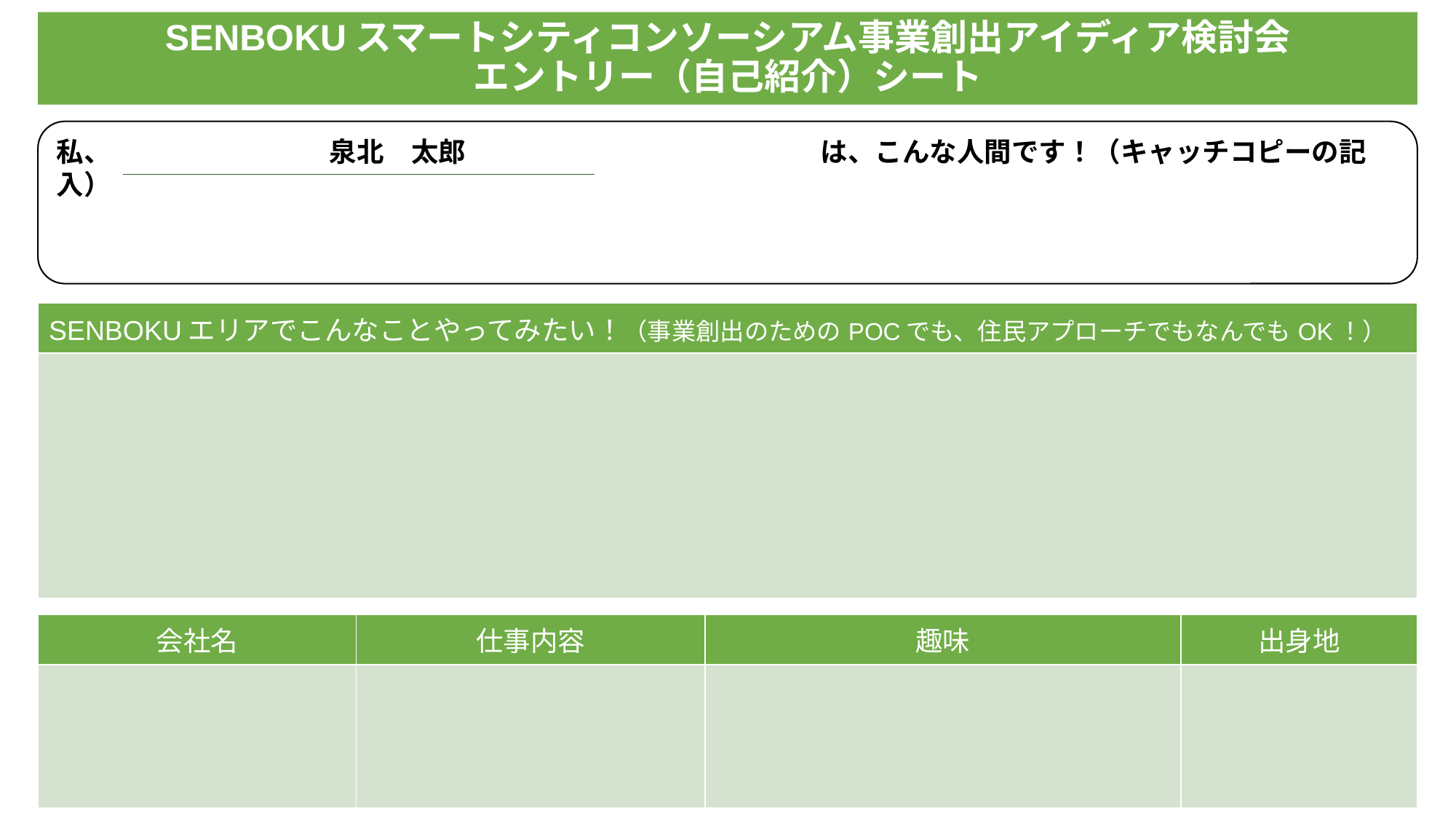

# SENBOKUスマートシティコンソーシアム事業創出アイディア検討会 エントリー（自己紹介）シート
私、　　　　　　　　泉北　太郎　　　　　　　　　　　　　は、こんな人間です！（キャッチコピーの記入）

| SENBOKUエリアでこんなことやってみたい！（事業創出のためのPOCでも、住民アプローチでもなんでもOK！） |
| --- |
|  |
| 会社名 | 仕事内容 | 趣味 | 出身地 |
| --- | --- | --- | --- |
|  |  |  |  |